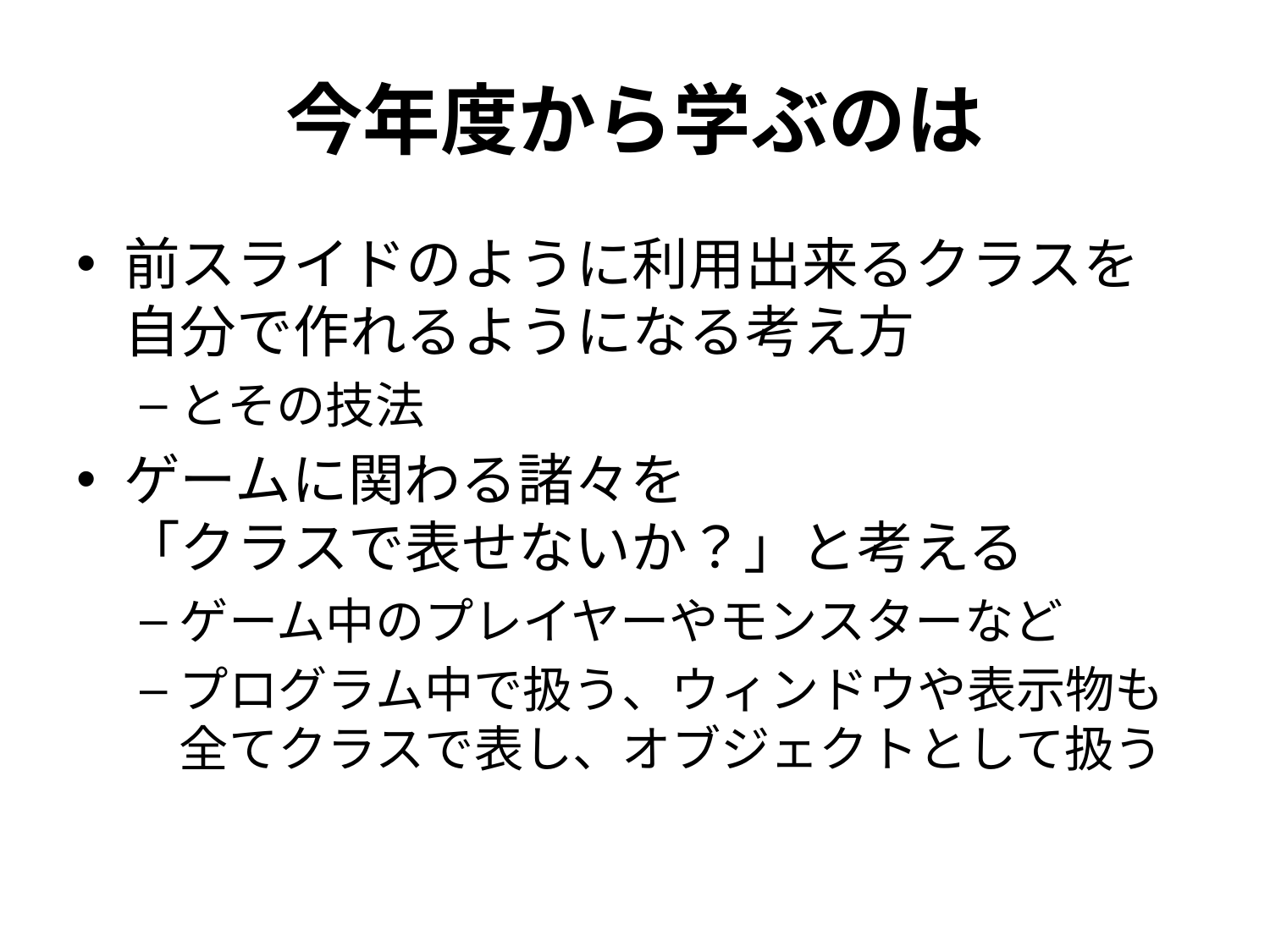

# 今年度から学ぶのは
前スライドのように利用出来るクラスを自分で作れるようになる考え方
とその技法
ゲームに関わる諸々を
「クラスで表せないか？」と考える
ゲーム中のプレイヤーやモンスターなど
プログラム中で扱う、ウィンドウや表示物も全てクラスで表し、オブジェクトとして扱う